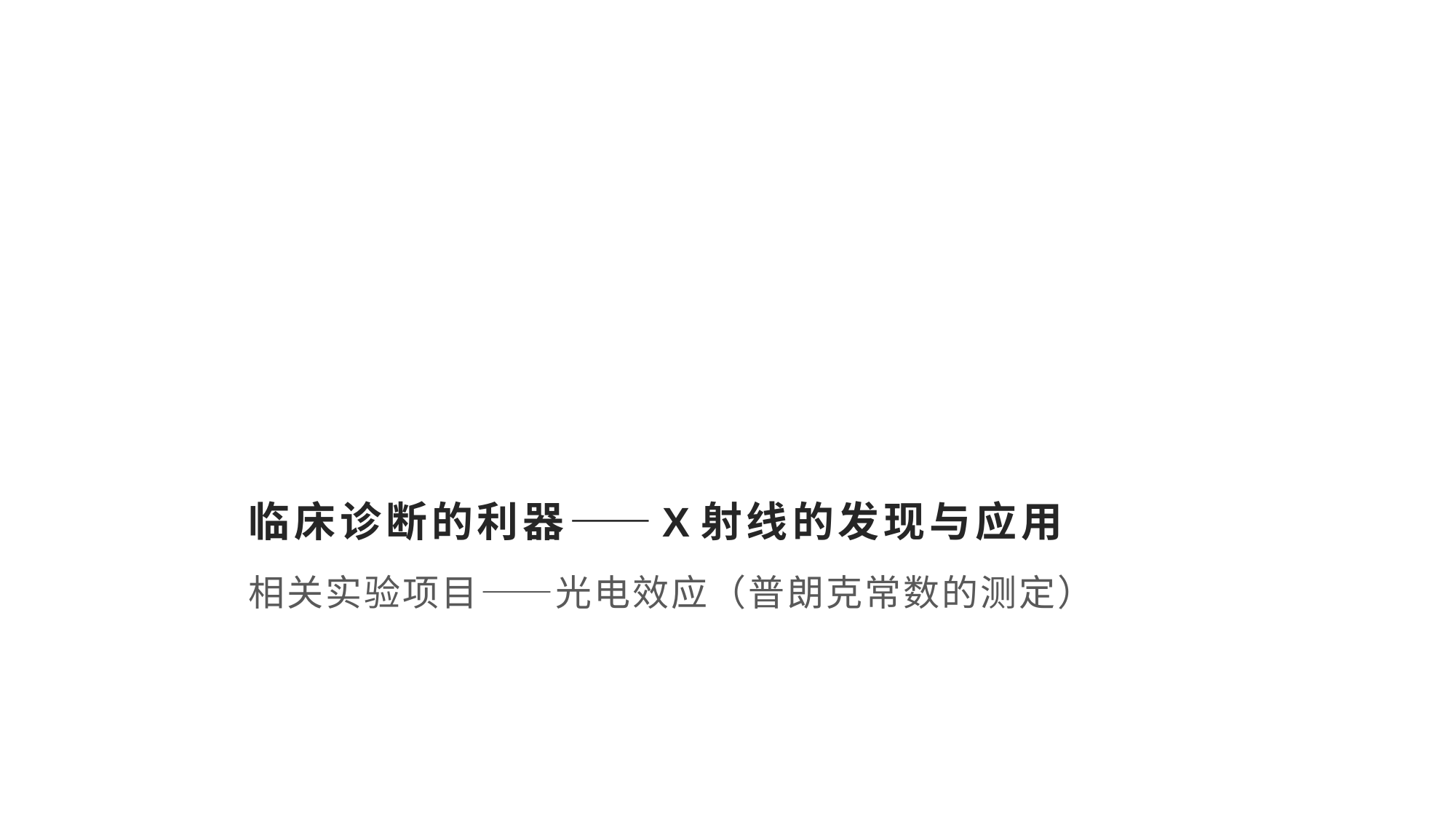

# 临床诊断的利器——X射线的发现与应用
相关实验项目——光电效应（普朗克常数的测定）
21